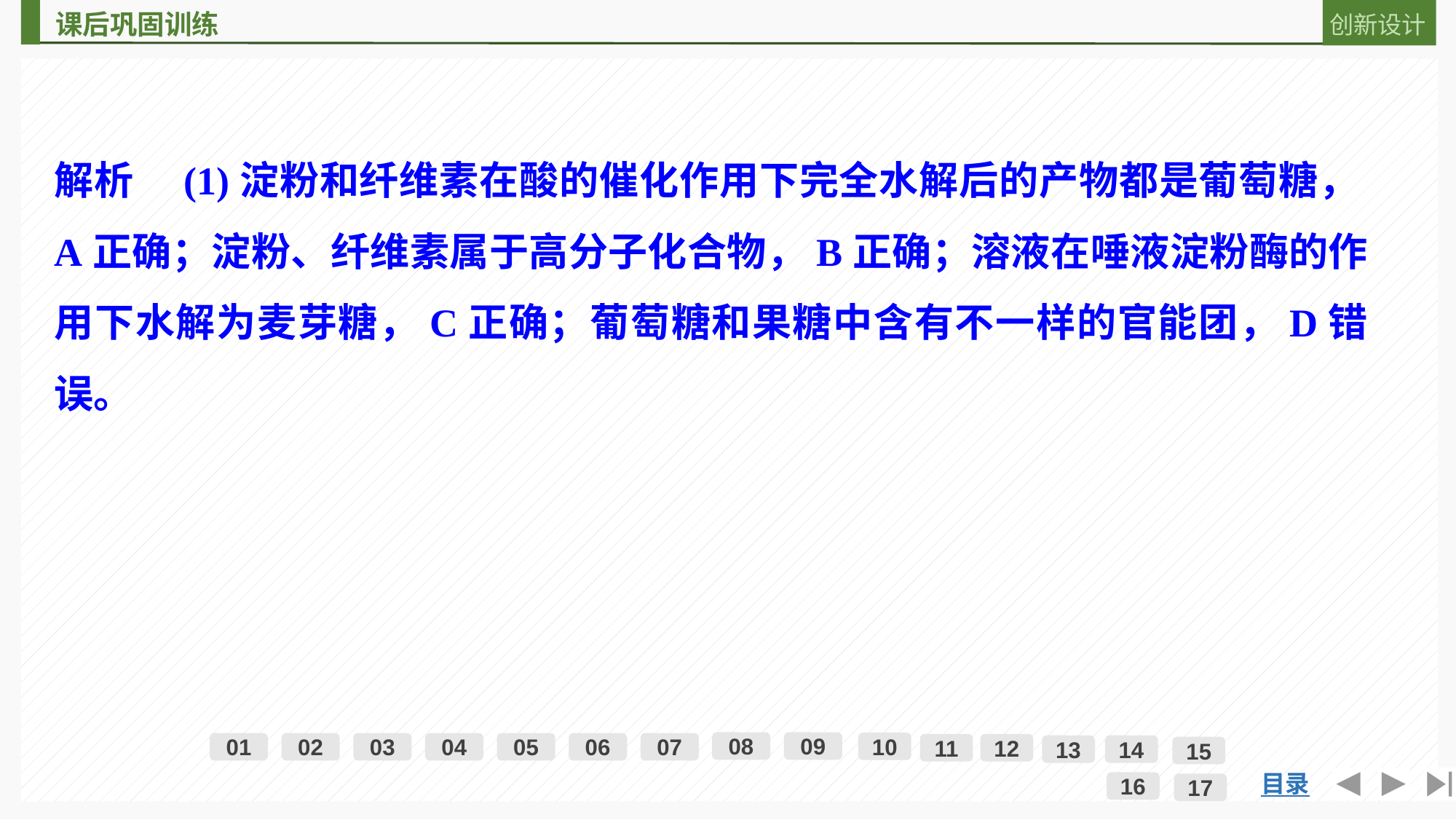

解析　(1)淀粉和纤维素在酸的催化作用下完全水解后的产物都是葡萄糖，A正确；淀粉、纤维素属于高分子化合物，B正确；溶液在唾液淀粉酶的作用下水解为麦芽糖，C正确；葡萄糖和果糖中含有不一样的官能团，D错误。